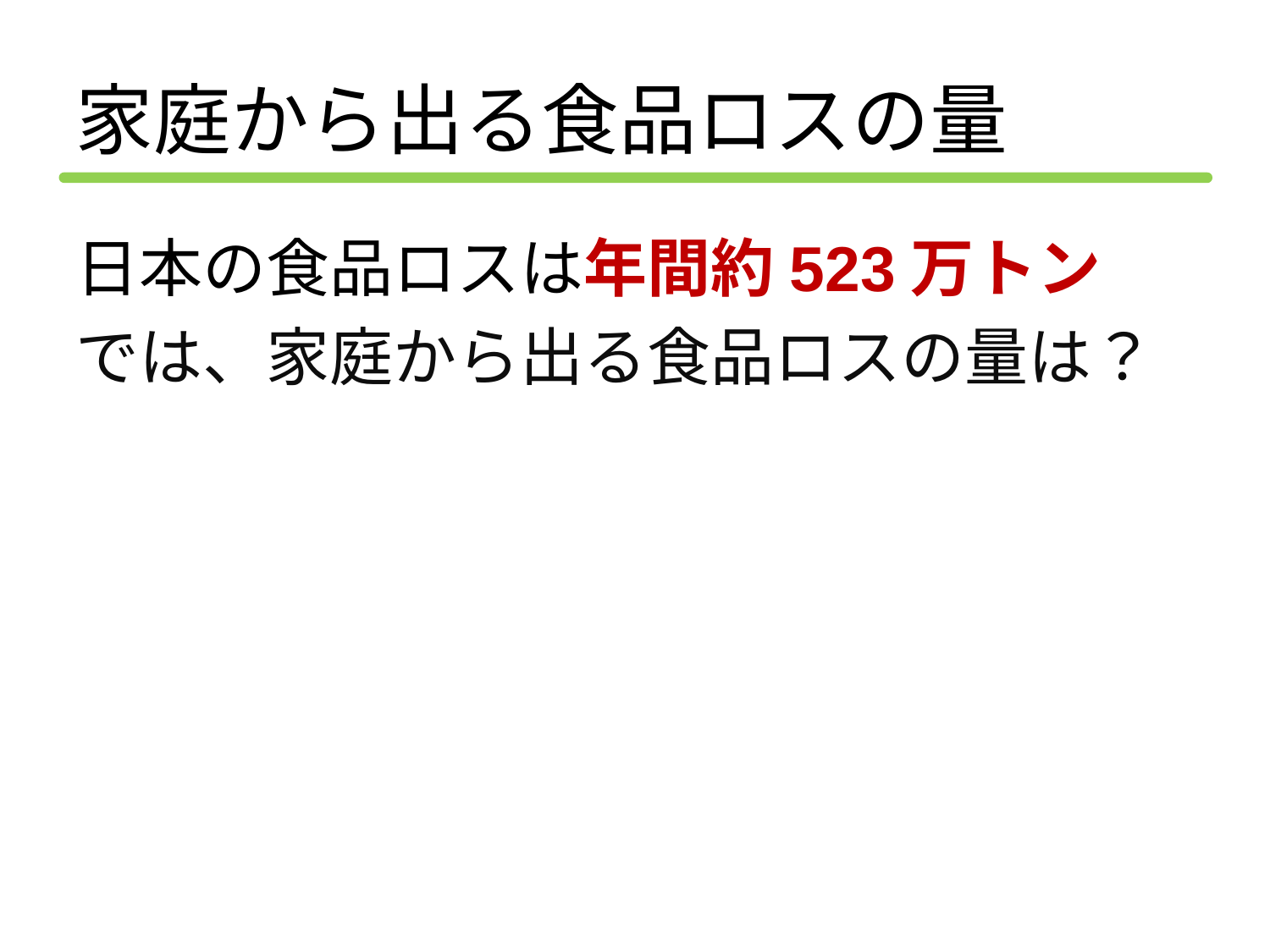

# 家庭から出る食品ロスの量

日本の食品ロスは年間約523万トン
では、家庭から出る食品ロスの量は？